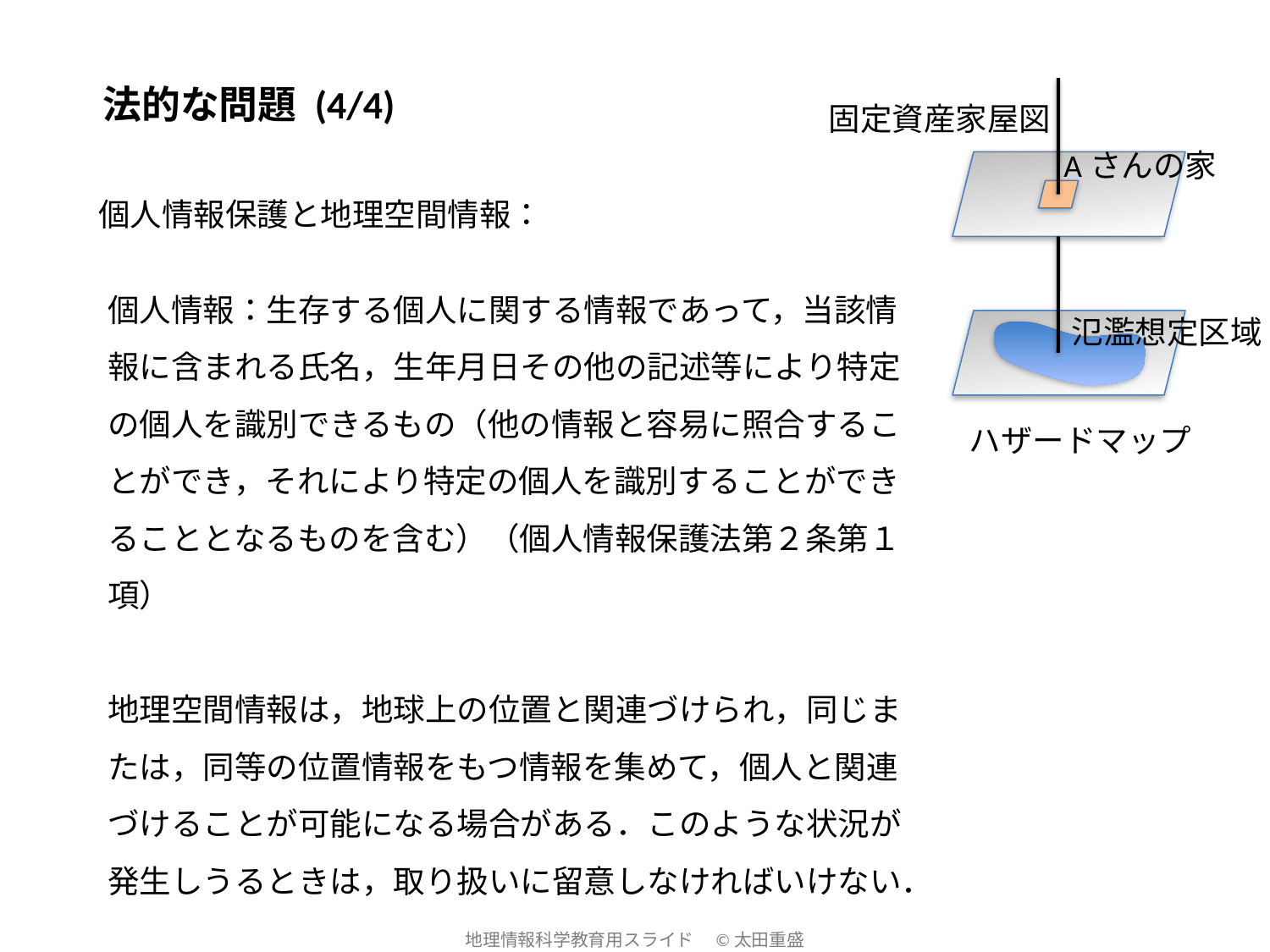

法的な問題 (4/4)
固定資産家屋図
Aさんの家

氾濫想定区域

個人情報保護と地理空間情報：
個人情報：生存する個人に関する情報であって，当該情報に含まれる氏名，生年月日その他の記述等により特定の個人を識別できるもの（他の情報と容易に照合することができ，それにより特定の個人を識別することができることとなるものを含む）（個人情報保護法第２条第１項）

地理空間情報は，地球上の位置と関連づけられ，同じまたは，同等の位置情報をもつ情報を集めて，個人と関連づけることが可能になる場合がある．このような状況が発生しうるときは，取り扱いに留意しなければいけない．
ハザードマップ